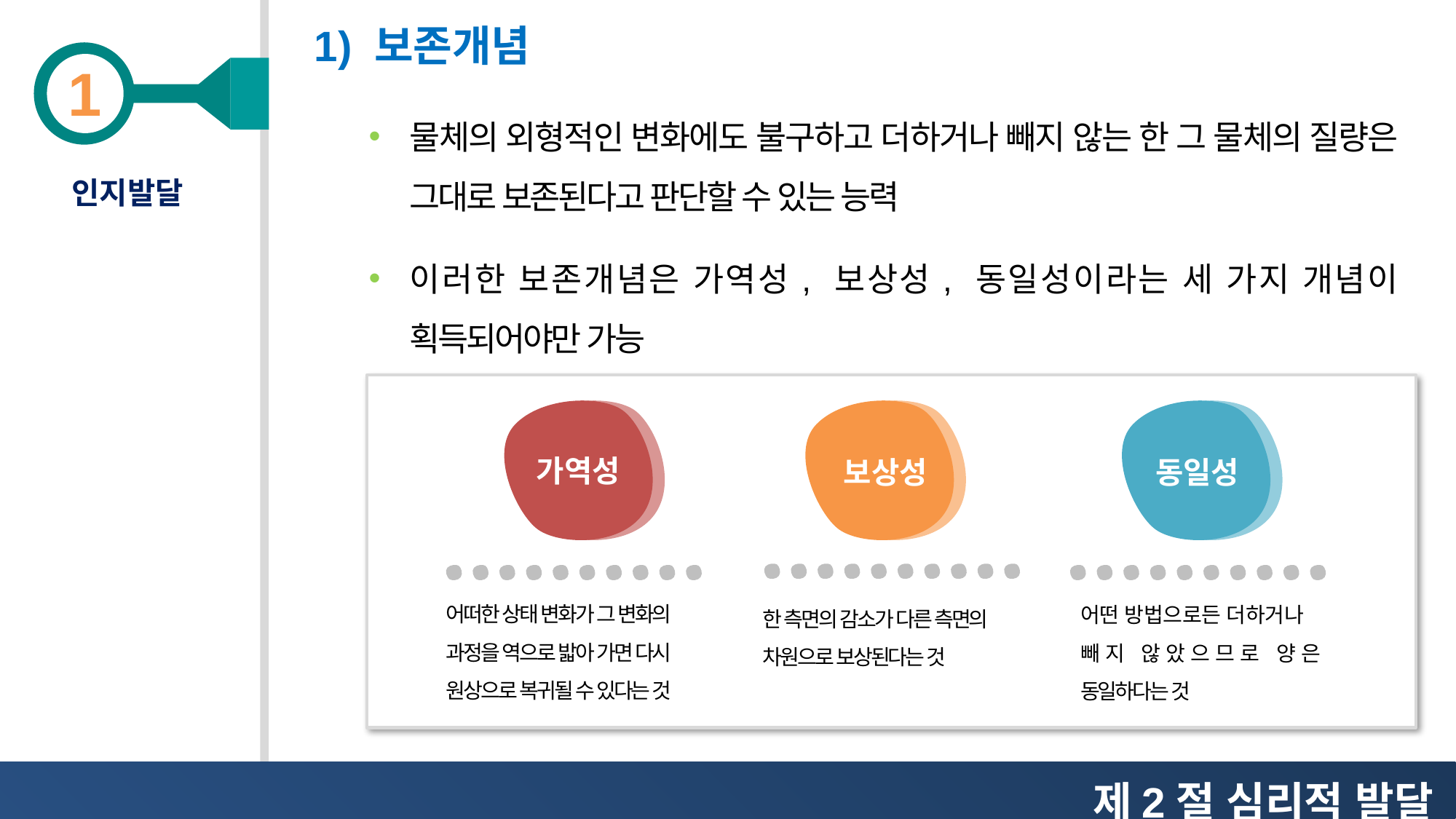

1) 보존개념
물체의 외형적인 변화에도 불구하고 더하거나 빼지 않는 한 그 물체의 질량은 그대로 보존된다고 판단할 수 있는 능력

이러한 보존개념은 가역성, 보상성, 동일성이라는 세 가지 개념이 획득되어야만 가능
인지발달

가역성
보상성
동일성

어떠한 상태 변화가 그 변화의 과정을 역으로 밟아 가면 다시 원상으로 복귀될 수 있다는 것
어떤 방법으로든 더하거나    빼지 않았으므로 양은 동일하다는 것
한 측면의 감소가 다른 측면의
차원으로 보상된다는 것
제2절 심리적 발달